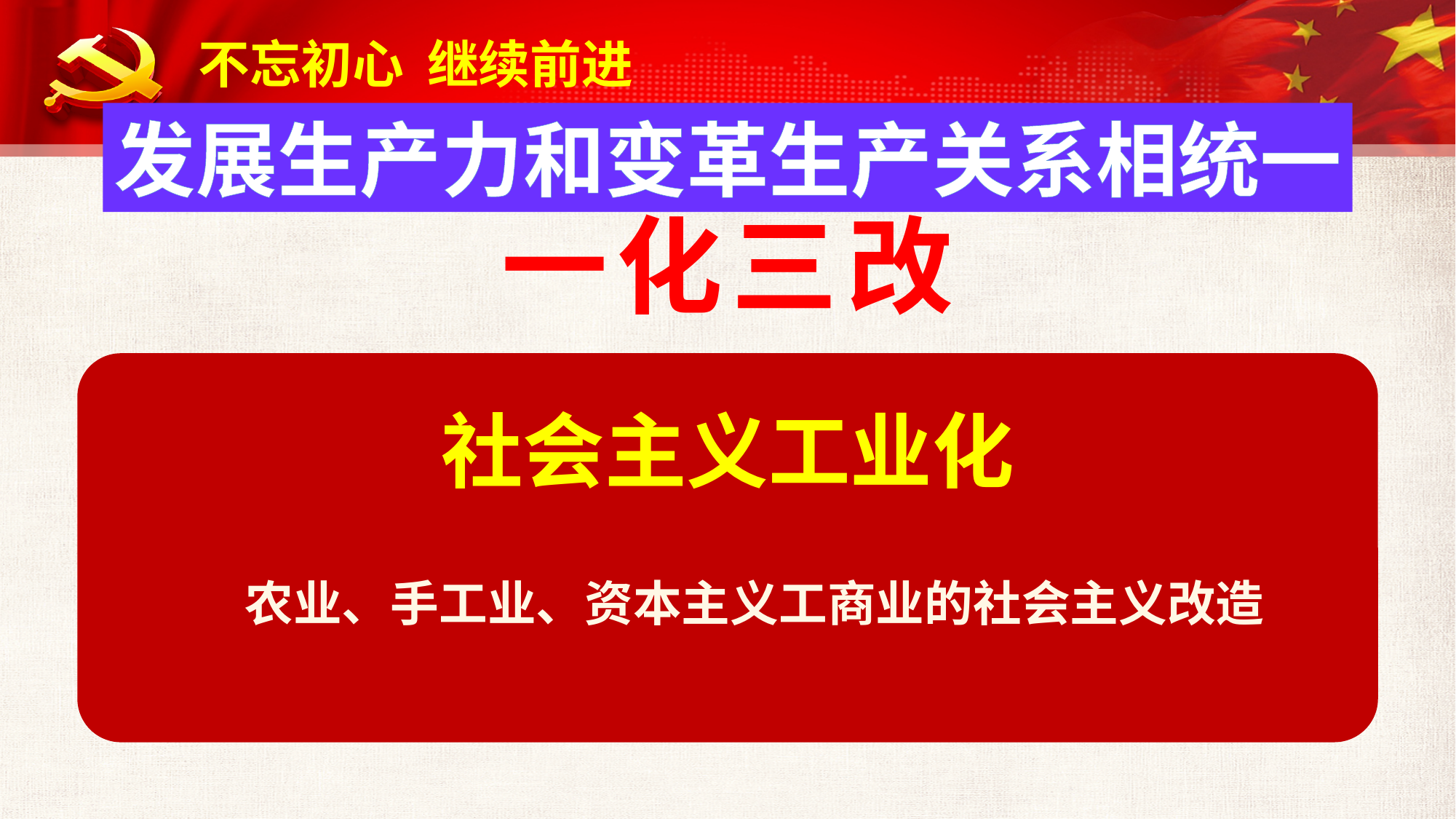

发展生产力和变革生产关系相统一

一化三改

社会主义工业化
农业、手工业、资本主义工商业的社会主义改造